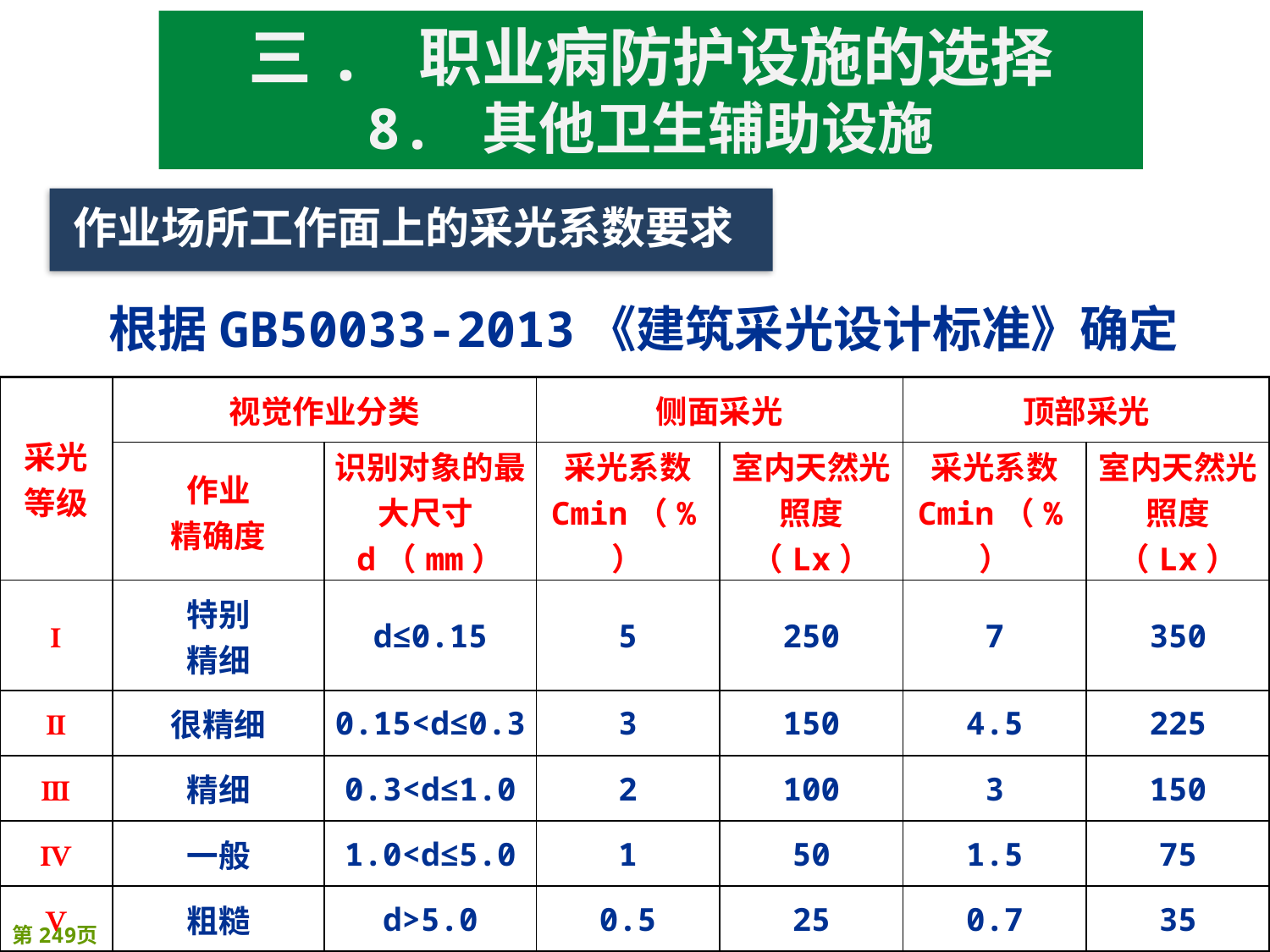

三. 职业病防护设施的选择
8. 其他卫生辅助设施
 作业场所工作面上的采光系数要求

     根据GB50033-2013《建筑采光设计标准》确定
| 采光 等级 | 视觉作业分类 |  | 侧面采光 |  | 顶部采光 |  |
| --- | --- | --- | --- | --- | --- | --- |
|  | 作业 精确度 | 识别对象的最大尺寸d（mm） | 采光系数 Cmin（%） | 室内天然光 照度（Lx） | 采光系数 Cmin（%） | 室内天然光 照度（Lx） |
| Ⅰ | 特别 精细 | d≤0.15 | 5 | 250 | 7 | 350 |
| Ⅱ | 很精细 | 0.15<d≤0.3 | 3 | 150 | 4.5 | 225 |
| Ⅲ | 精细 | 0.3<d≤1.0 | 2 | 100 | 3 | 150 |
| Ⅳ | 一般 | 1.0<d≤5.0 | 1 | 50 | 1.5 | 75 |
| Ⅴ | 粗糙 | d>5.0 | 0.5 | 25 | 0.7 | 35 |